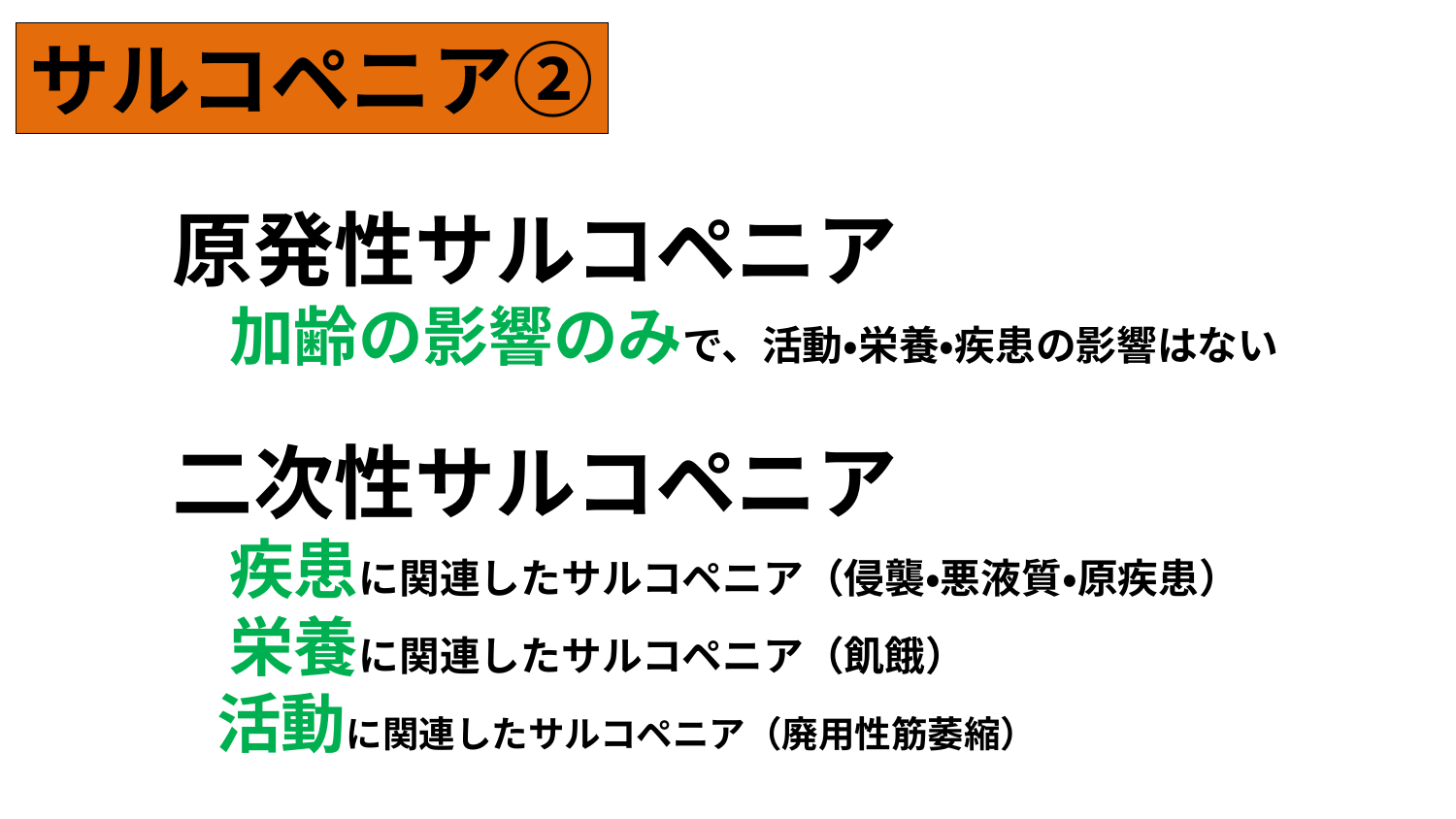

サルコペニア②
原発性サルコペニア
　加齢の影響のみで、活動・栄養・疾患の影響はない

二次性サルコペニア
　疾患に関連したサルコペニア（侵襲・悪液質・原疾患）
　栄養に関連したサルコペニア（飢餓）

活動に関連したサルコペニア（廃用性筋萎縮）